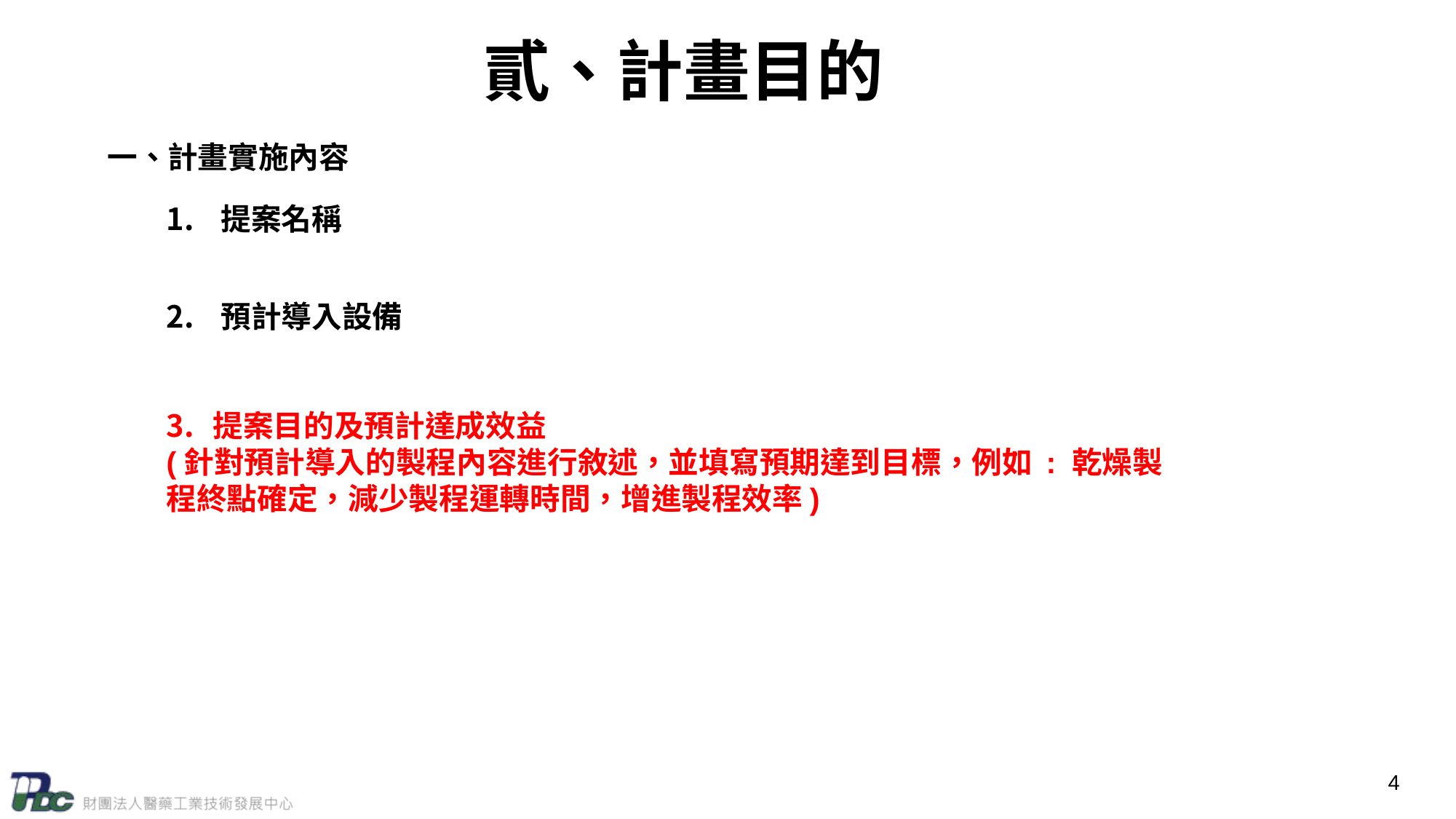

# 貳、計畫目的
一、計畫實施內容
提案名稱

預計導入設備
提案目的及預計達成效益
(針對預計導入的製程內容進行敘述，並填寫預期達到目標，例如 : 乾燥製程終點確定，減少製程運轉時間，增進製程效率)

4